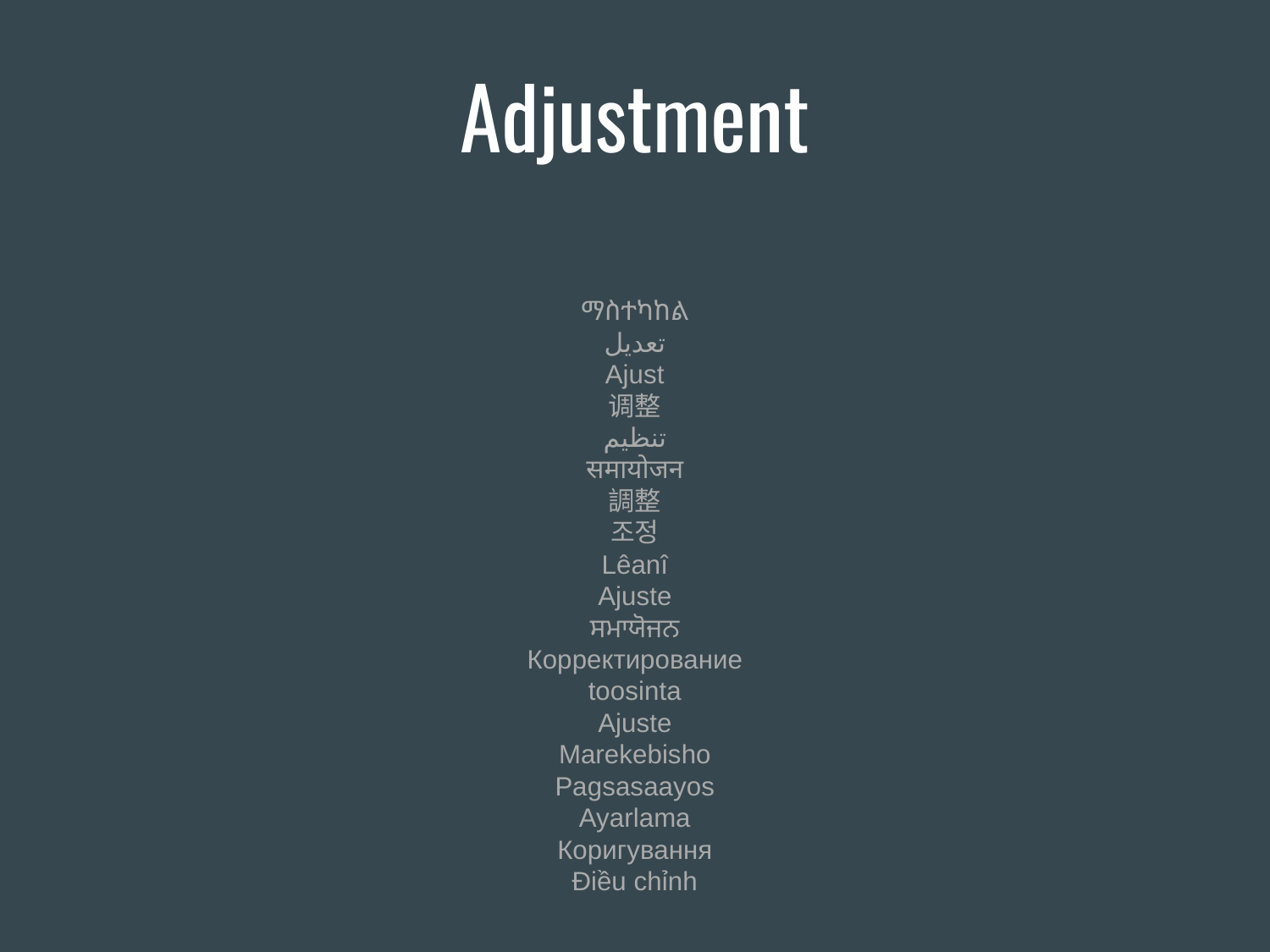

Adjustment
ማስተካከል
تعديل
Ajust
调整
تنظیم
समायोजन
調整
조정
Lêanî
Ajuste
ਸਮਾਯੋਜਨ
Корректирование
toosinta
Ajuste
Marekebisho
Pagsasaayos
Ayarlama
Коригування
Điều chỉnh